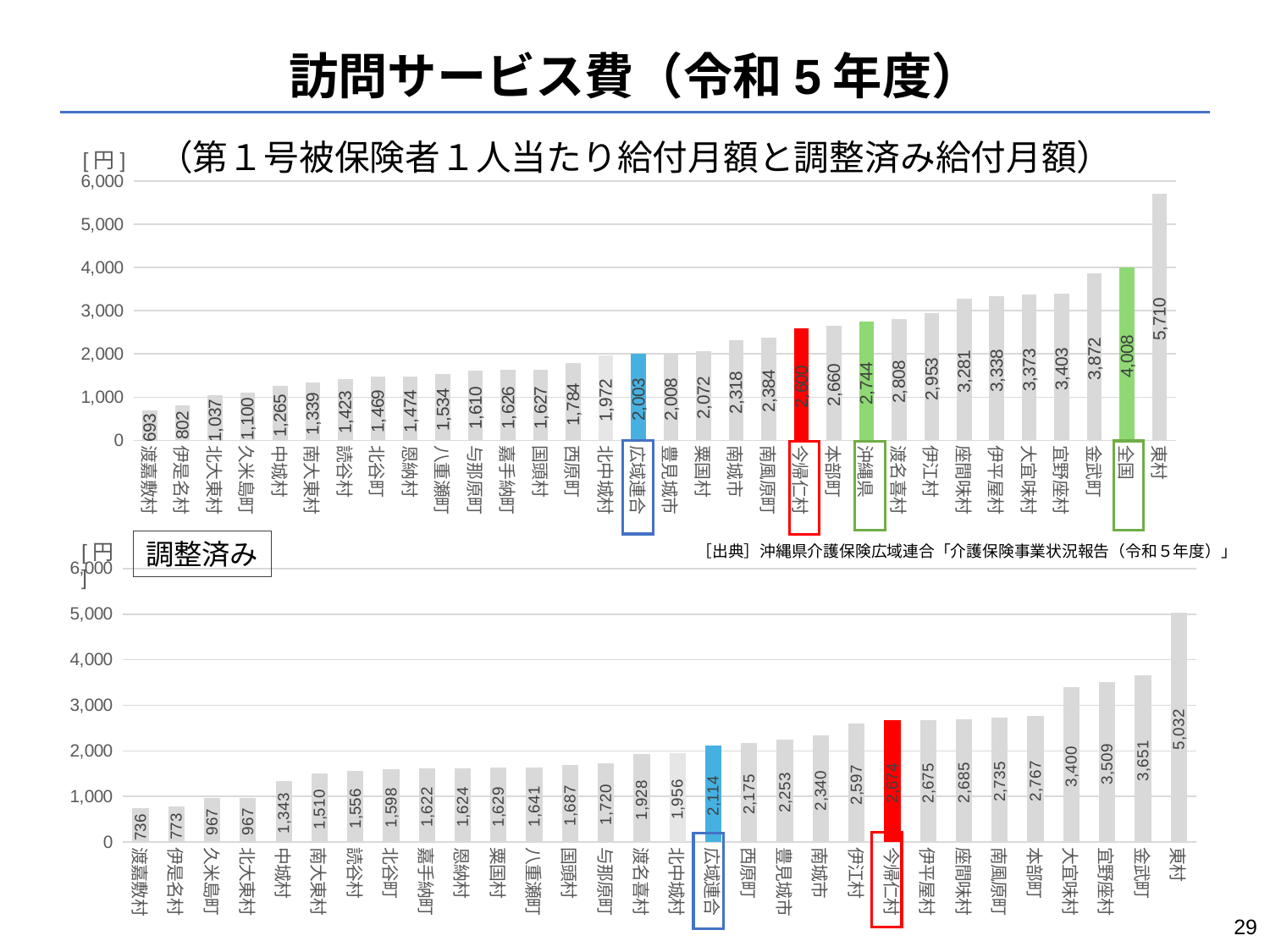

訪問サービス費（令和5年度）
（第１号被保険者１人当たり給付月額と調整済み給付月額）
[円]

### Chart

| Category |  |
|---|---|
| 渡嘉敷村 | 693.2777777777778 |
| 伊是名村 | 801.5068978374347 |
| 北大東村 | 1037.0582107843138 |
| 久米島町 | 1099.7944000560694 |
| 中城村 | 1264.8532115051903 |
| 南大東村 | 1339.4461697722568 |
| 読谷村 | 1423.2767548808424 |
| 北谷町 | 1469.4859512616847 |
| 恩納村 | 1473.9244248741911 |
| 八重瀬町 | 1533.5785905098253 |
| 与那原町 | 1609.7129757255532 |
| 嘉手納町 | 1626.0691313495643 |
| 国頭村 | 1626.914039696439 |
| 西原町 | 1783.7191898992276 |
| 北中城村 | 1972.0546018121127 |
| 広域連合 | 2003.2850566893424 |
| 豊見城市 | 2007.7952194454806 |
| 粟国村 | 2072.0613026819924 |
| 南城市 | 2318.0947907182076 |
| 南風原町 | 2383.592524283782 |
| 今帰仁村 | 2599.7152045877247 |
| 本部町 | 2659.8668449400698 |
| 沖縄県 | 2744.0468186525627 |
| 渡名喜村 | 2807.75 |
| 伊江村 | 2953.045262522631 |
| 座間味村 | 3281.384708737864 |
| 伊平屋村 | 3337.9411764705883 |
| 大宜味村 | 3372.8401502504175 |
| 宜野座村 | 3403.3220868992757 |
| 金武町 | 3872.2564312186614 |
| 全国 | 4008.3175040307638 |
| 東村 | 5710.094587759231 |

調整済み
[円]
［出典］沖縄県介護保険広域連合「介護保険事業状況報告（令和５年度）」

### Chart

| Category |  |
|---|---|
| 渡嘉敷村 | 735.8424047671219 |
| 伊是名村 | 773.2925511966175 |
| 久米島町 | 966.6626652540035 |
| 北大東村 | 966.7326437213803 |
| 中城村 | 1343.0645066104648 |
| 南大東村 | 1510.2753479240923 |
| 読谷村 | 1556.1620663115518 |
| 北谷町 | 1598.4910846457205 |
| 嘉手納町 | 1621.9482006005887 |
| 恩納村 | 1623.8127650708625 |
| 粟国村 | 1629.2455990036615 |
| 八重瀬町 | 1640.5150035414595 |
| 国頭村 | 1686.6526557190587 |
| 与那原町 | 1720.2804004269174 |
| 渡名喜村 | 1928.0787458246123 |
| 北中城村 | 1955.5537297699468 |
| 広域連合 | 2114.140207750096 |
| 西原町 | 2175.39097691782 |
| 豊見城市 | 2253.4649119533015 |
| 南城市 | 2340.4094123534815 |
| 伊江村 | 2597.131319582124 |
| 今帰仁村 | 2674.14592074721 |
| 伊平屋村 | 2674.5233043541593 |
| 座間味村 | 2685.086671380852 |
| 南風原町 | 2734.9342191621563 |
| 本部町 | 2767.1652341514323 |
| 大宜味村 | 3400.1616418126378 |
| 宜野座村 | 3509.192927266232 |
| 金武町 | 3651.285489254822 |
| 東村 | 5032.033940109284 |

29